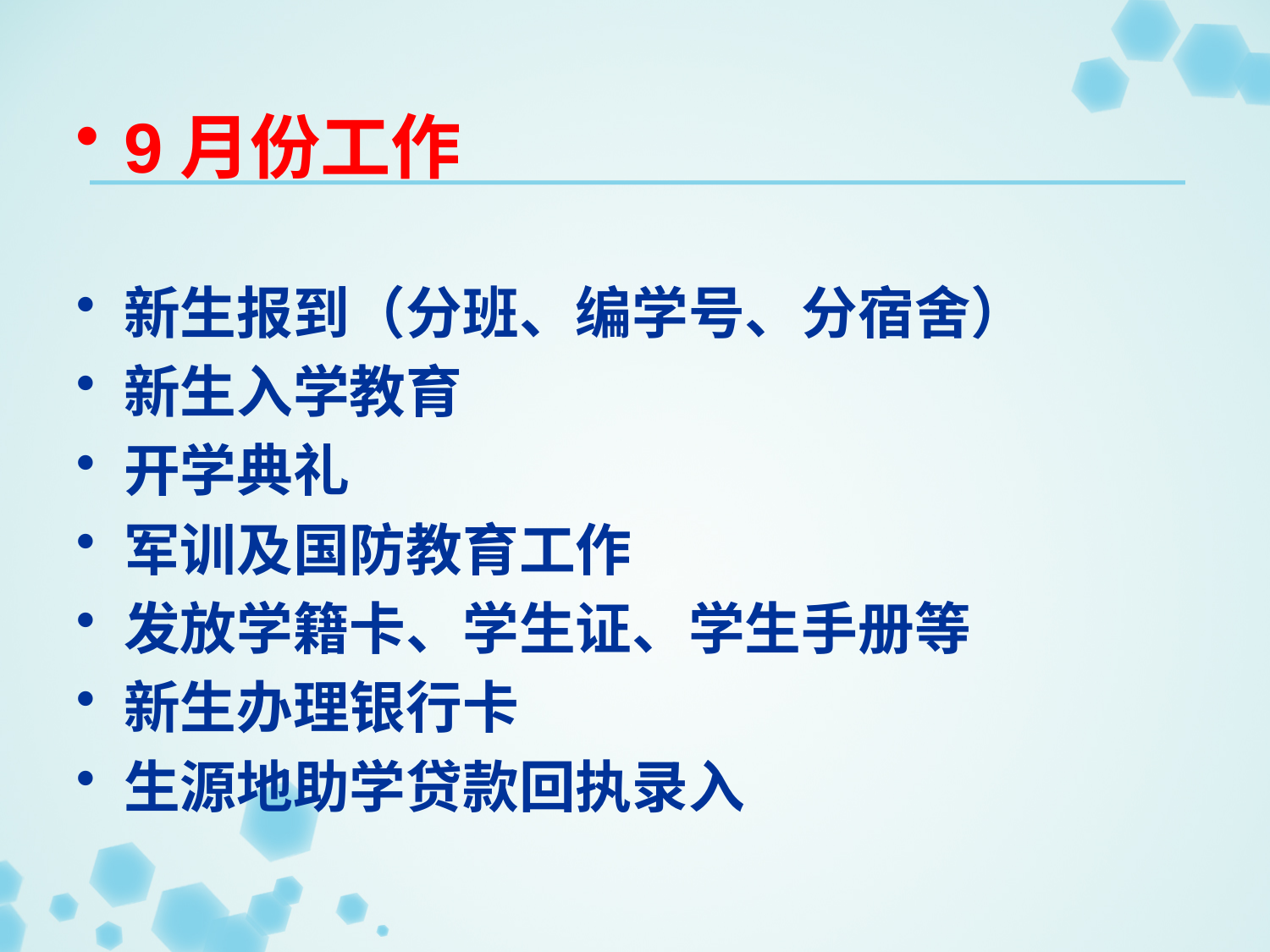

9月份工作

新生报到（分班、编学号、分宿舍）
新生入学教育
开学典礼
军训及国防教育工作
发放学籍卡、学生证、学生手册等
新生办理银行卡
生源地助学贷款回执录入